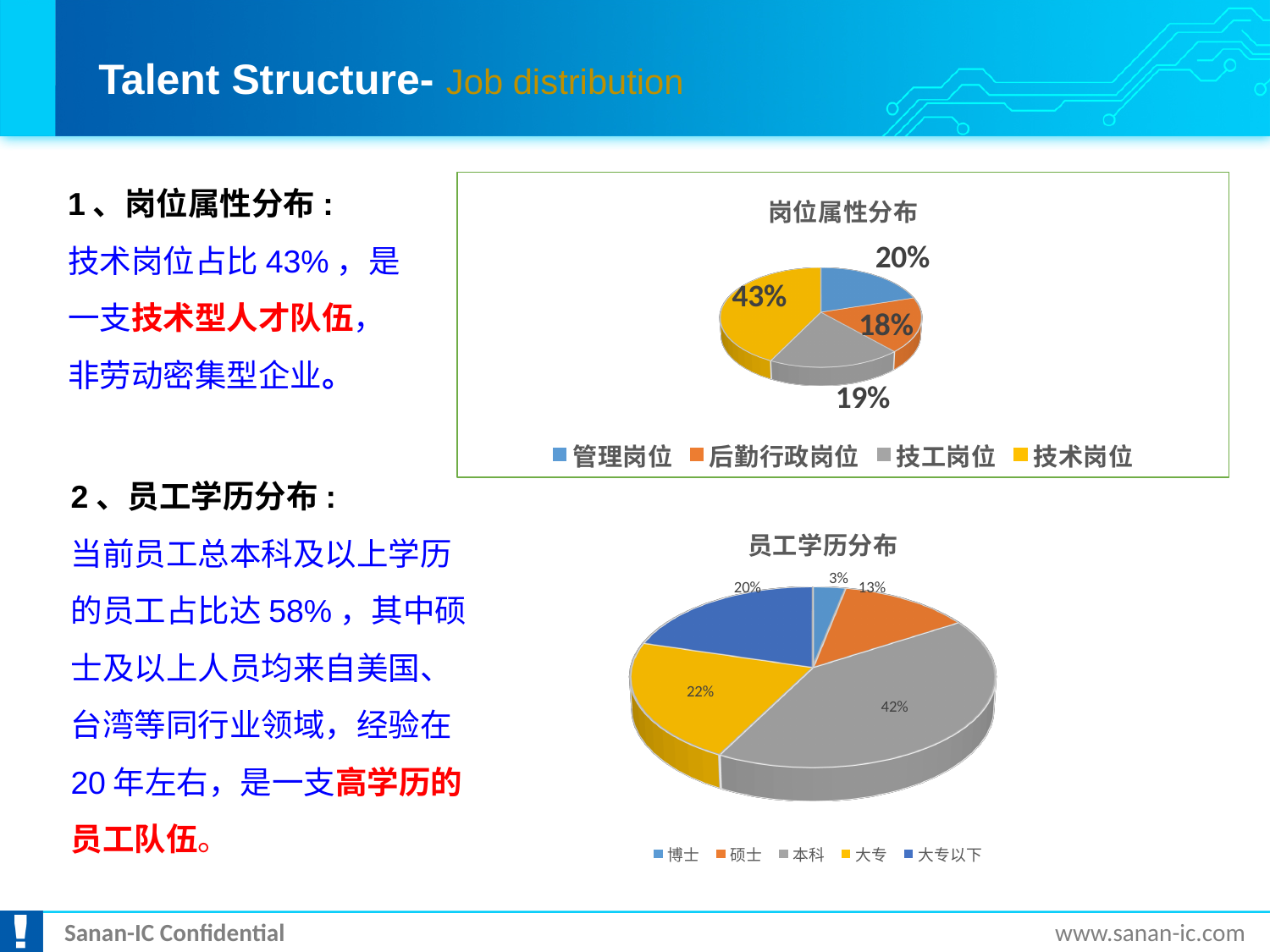

Talent Structure- Job distribution
1、岗位属性分布:
技术岗位占比43%，是一支技术型人才队伍，非劳动密集型企业。
人才结构

[unsupported chart]

2、员工学历分布:
当前员工总本科及以上学历的员工占比达58%，其中硕士及以上人员均来自美国、台湾等同行业领域，经验在20年左右，是一支高学历的员工队伍。

[unsupported chart]